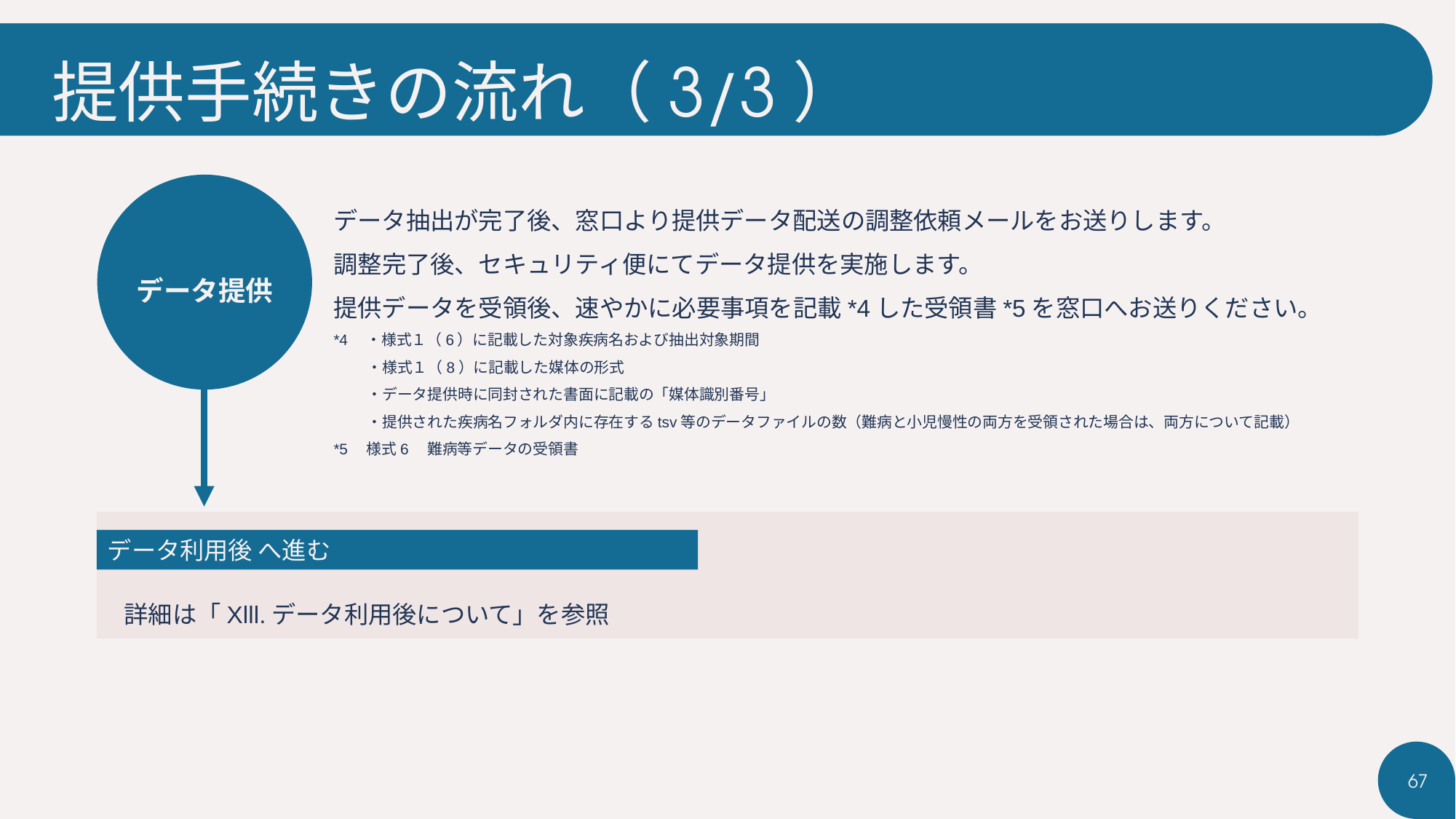

# 提供手続きの流れ（3/3）
データ抽出が完了後、窓口より提供データ配送の調整依頼メールをお送りします。
調整完了後、セキュリティ便にてデータ提供を実施します。
提供データを受領後、速やかに必要事項を記載*4した受領書*5を窓口へお送りください。
*4　・様式１（6）に記載した対象疾病名および抽出対象期間
　　 ・様式１（8）に記載した媒体の形式
　　 ・データ提供時に同封された書面に記載の「媒体識別番号」
　　 ・提供された疾病名フォルダ内に存在するtsv等のデータファイルの数（難病と小児慢性の両方を受領された場合は、両方について記載）
*5　様式6　難病等データの受領書

データ提供

データ利用後 へ進む
詳細は「Xlll.データ利用後について」を参照
67